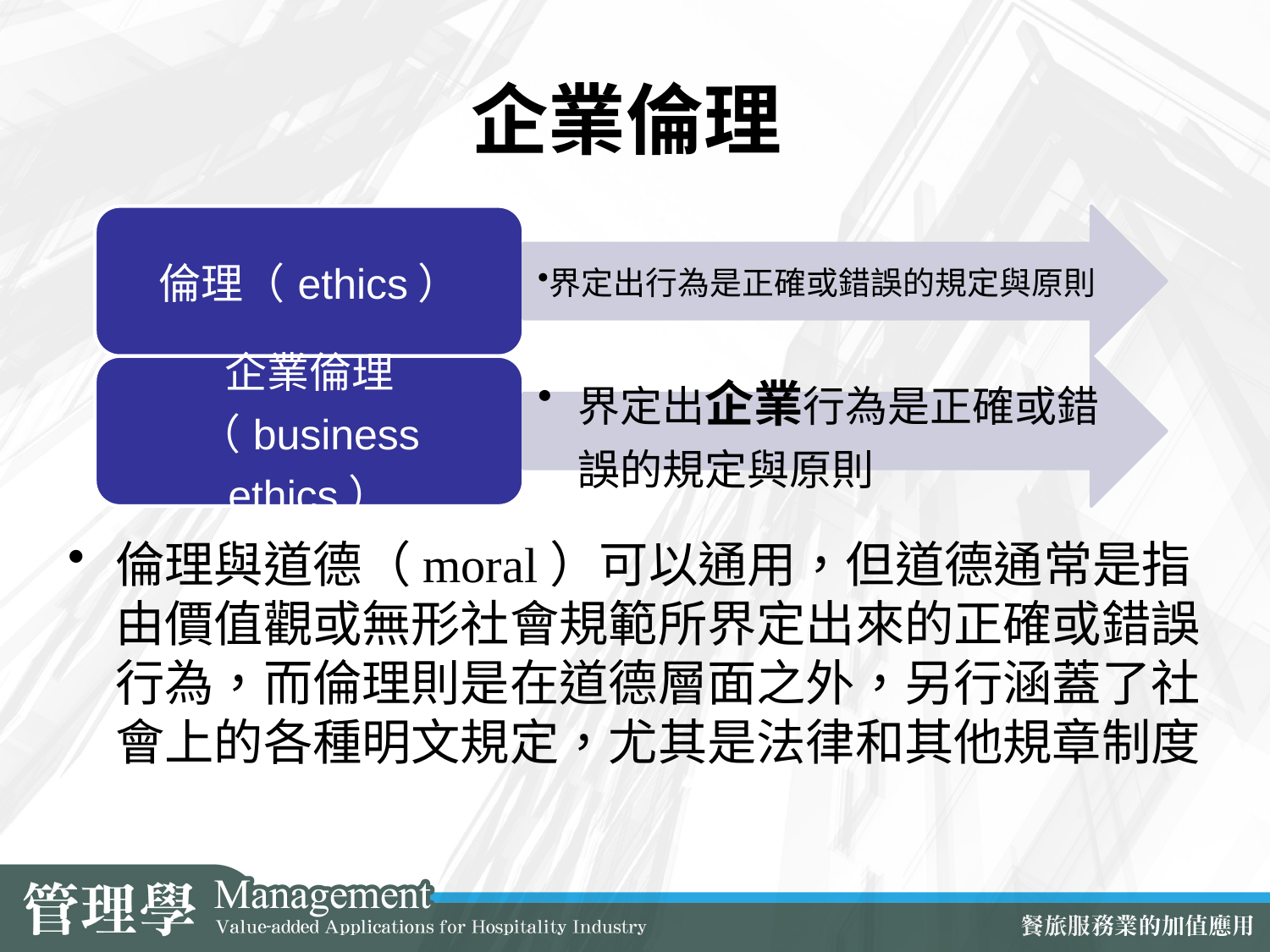

# 企業倫理
倫理（ethics）
企業倫理
（business ethics）
界定出行為是正確或錯誤的規定與原則
界定出企業行為是正確或錯誤的規定與原則

倫理與道德（moral）可以通用，但道德通常是指由價值觀或無形社會規範所界定出來的正確或錯誤行為，而倫理則是在道德層面之外，另行涵蓋了社會上的各種明文規定，尤其是法律和其他規章制度